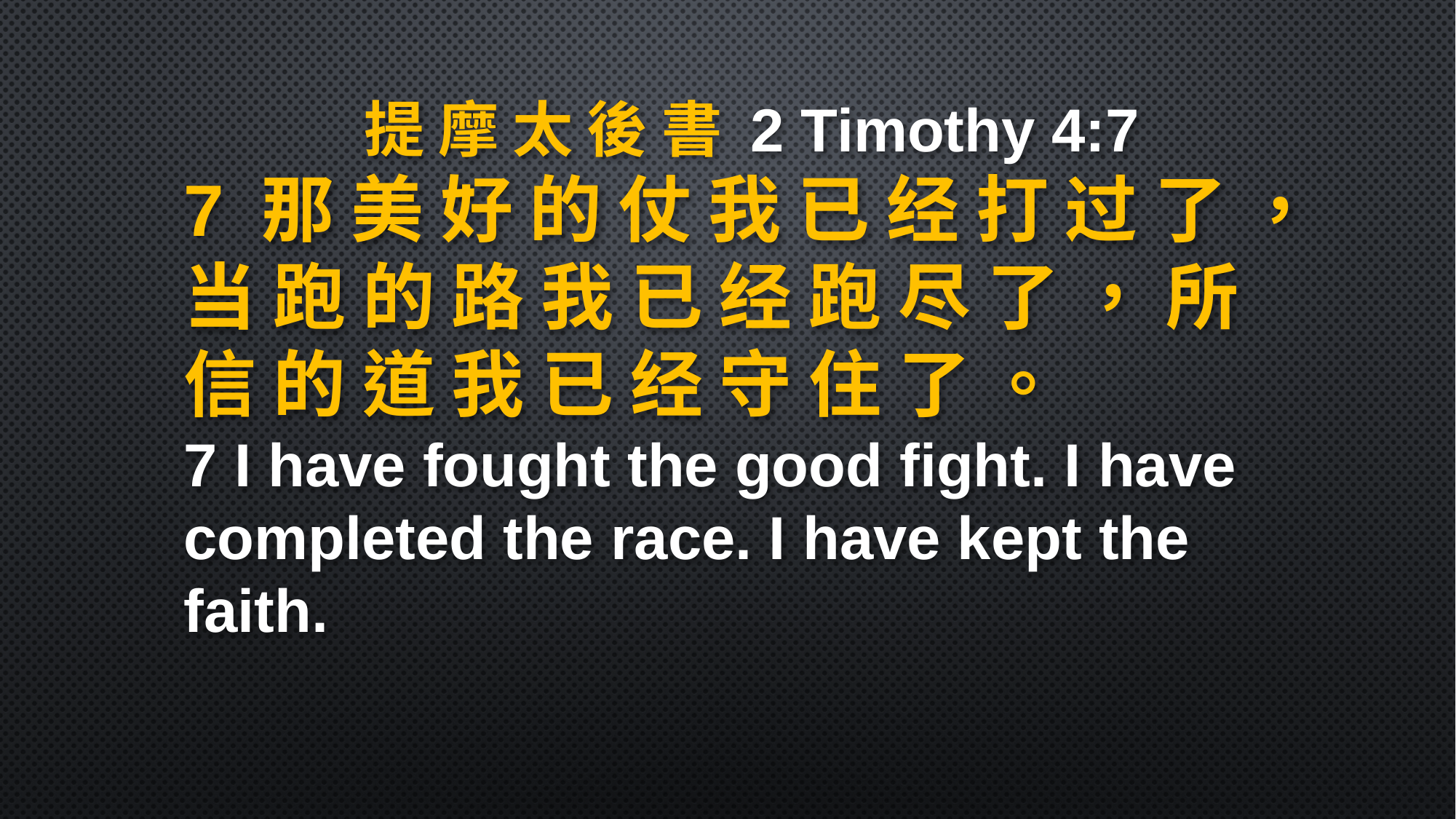

提 摩 太 後 書 2 Timothy 4:7
7 那 美 好 的 仗 我 已 经 打 过 了 ， 当 跑 的 路 我 已 经 跑 尽 了 ， 所 信 的 道 我 已 经 守 住 了 。
7 I have fought the good fight. I have completed the race. I have kept the faith.